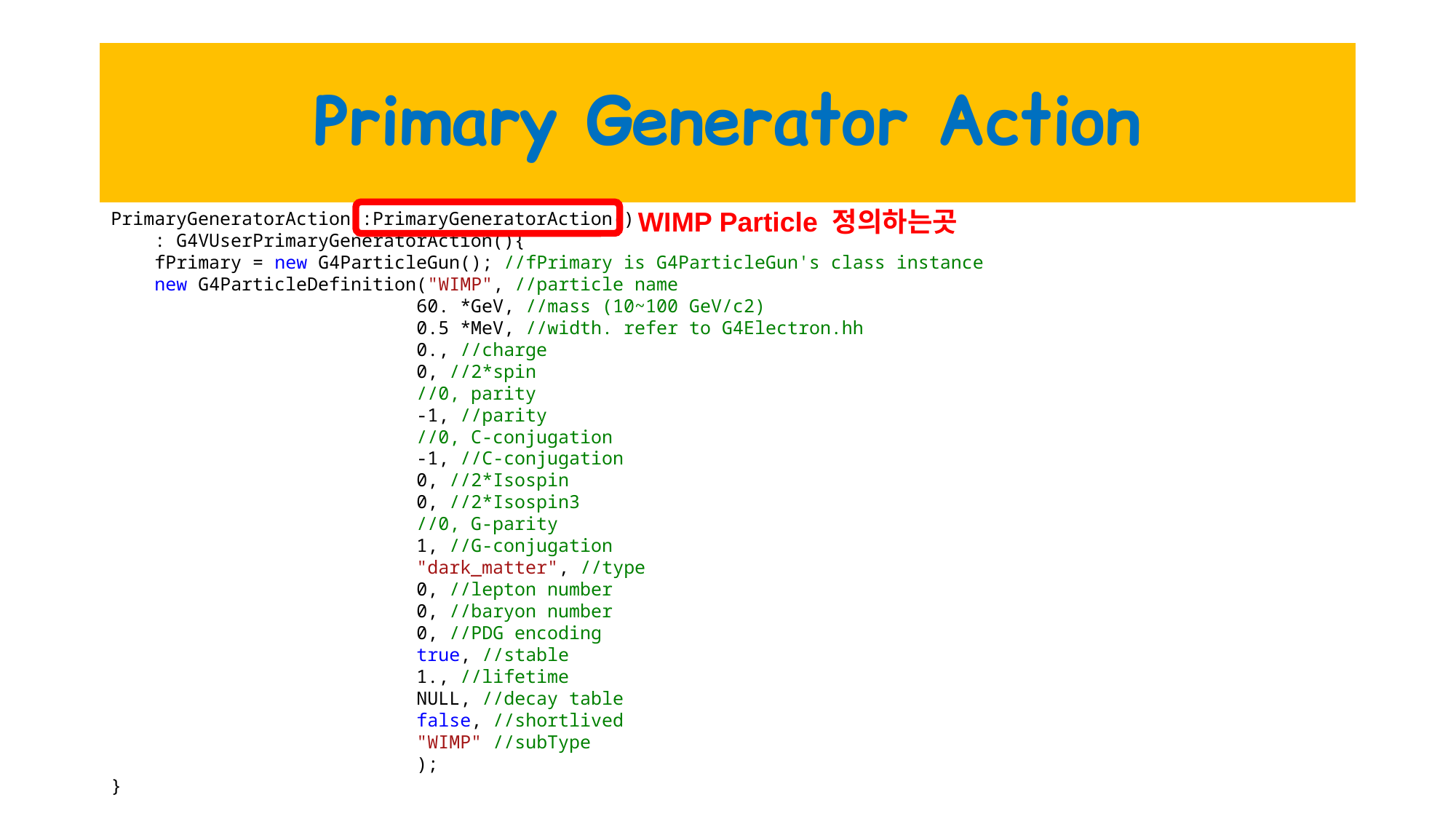

# Primary Generator Action
WIMP Particle 정의하는곳
PrimaryGeneratorAction::PrimaryGeneratorAction()
    : G4VUserPrimaryGeneratorAction(){
    fPrimary = new G4ParticleGun(); //fPrimary is G4ParticleGun's class instance
    new G4ParticleDefinition("WIMP", //particle name
                            60. *GeV, //mass (10~100 GeV/c2)
                            0.5 *MeV, //width. refer to G4Electron.hh
                            0., //charge
                            0, //2*spin
                            //0, parity
                            -1, //parity
                            //0, C-conjugation
                            -1, //C-conjugation
                            0, //2*Isospin
                            0, //2*Isospin3
                            //0, G-parity
                            1, //G-conjugation
                            "dark_matter", //type
                            0, //lepton number
                            0, //baryon number
                            0, //PDG encoding
                            true, //stable
                            1., //lifetime
                            NULL, //decay table
                            false, //shortlived
                            "WIMP" //subType
                            );
}